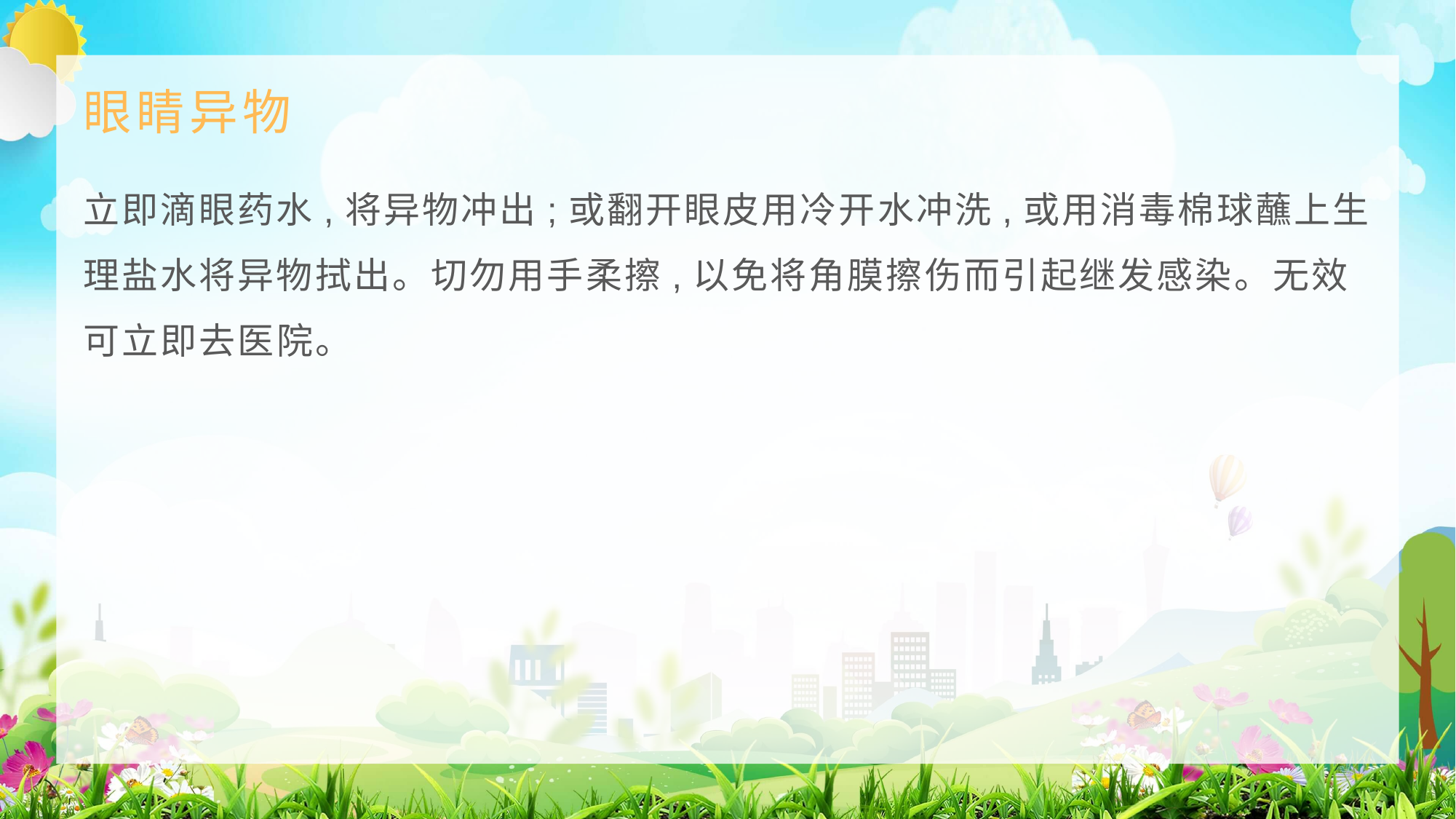

# 眼睛异物

立即滴眼药水,将异物冲出;或翻开眼皮用冷开水冲洗,或用消毒棉球蘸上生理盐水将异物拭出。切勿用手柔擦,以免将角膜擦伤而引起继发感染。无效可立即去医院。